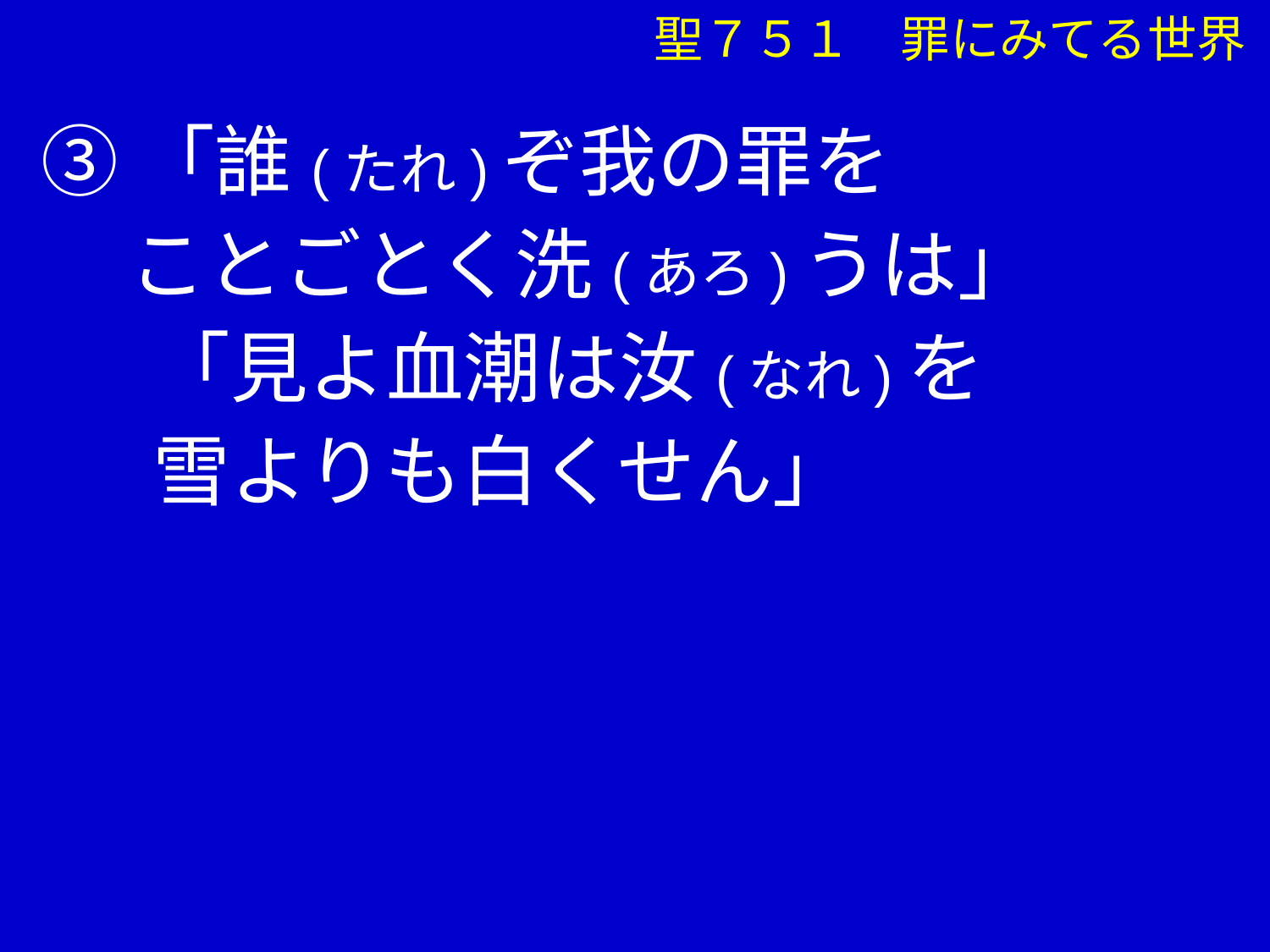

聖７５１　罪にみてる世界
③「誰(たれ)ぞ我の罪を
    ことごとく洗(あろ)うは」
　  「見よ血潮は汝(なれ)を
　  雪よりも白くせん」